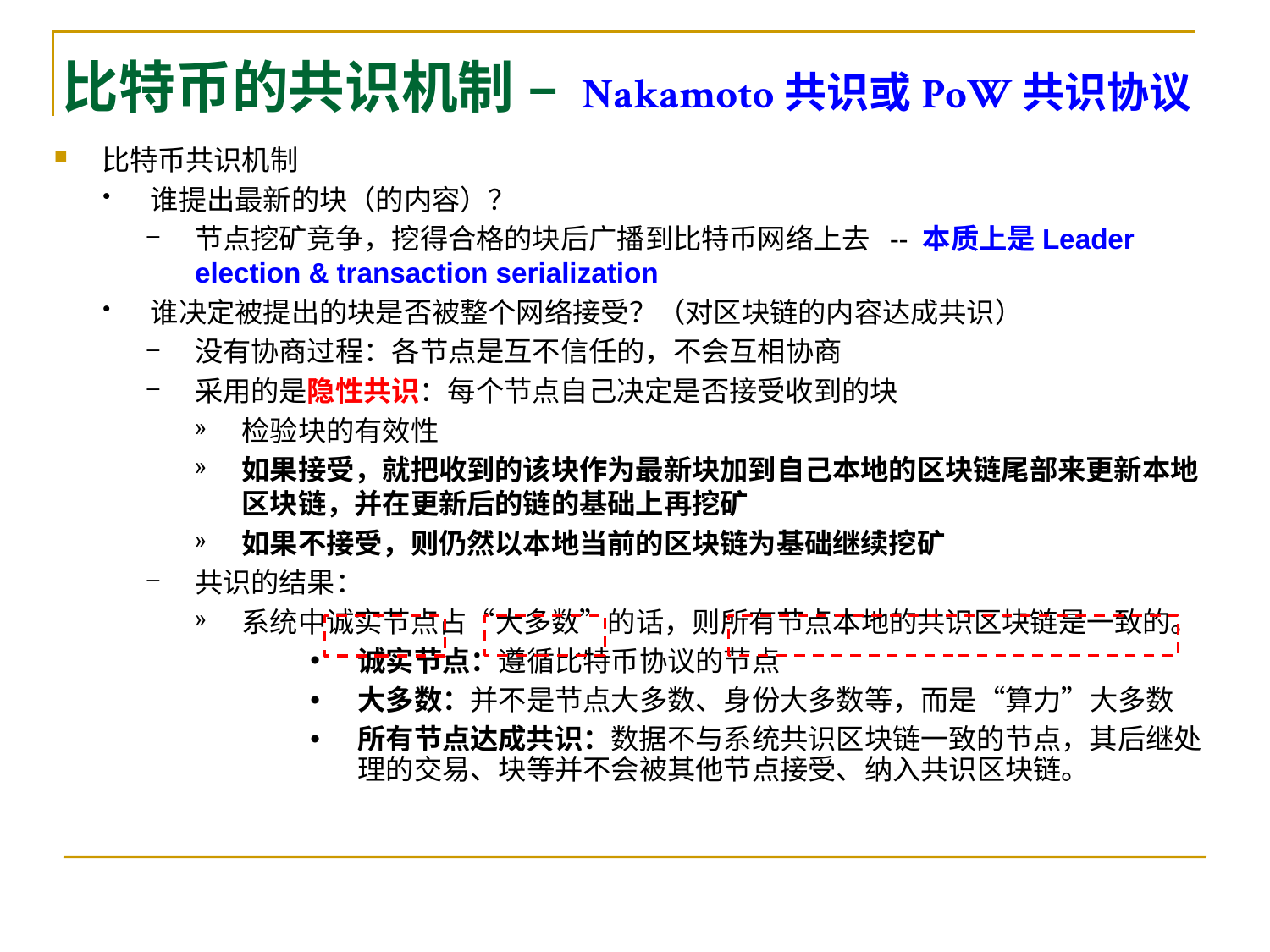

比特币的共识机制 – Nakamoto共识或PoW共识协议
比特币共识机制
谁提出最新的块（的内容）？
节点挖矿竞争，挖得合格的块后广播到比特币网络上去  -- 本质上是Leader election & transaction serialization
谁决定被提出的块是否被整个网络接受？（对区块链的内容达成共识）
没有协商过程：各节点是互不信任的，不会互相协商
采用的是隐性共识：每个节点自己决定是否接受收到的块
检验块的有效性
如果接受，就把收到的该块作为最新块加到自己本地的区块链尾部来更新本地区块链，并在更新后的链的基础上再挖矿
如果不接受，则仍然以本地当前的区块链为基础继续挖矿
共识的结果：
系统中诚实节点占“大多数”的话，则所有节点本地的共识区块链是一致的。
诚实节点：遵循比特币协议的节点
大多数：并不是节点大多数、身份大多数等，而是“算力”大多数
所有节点达成共识：数据不与系统共识区块链一致的节点，其后继处理的交易、块等并不会被其他节点接受、纳入共识区块链。